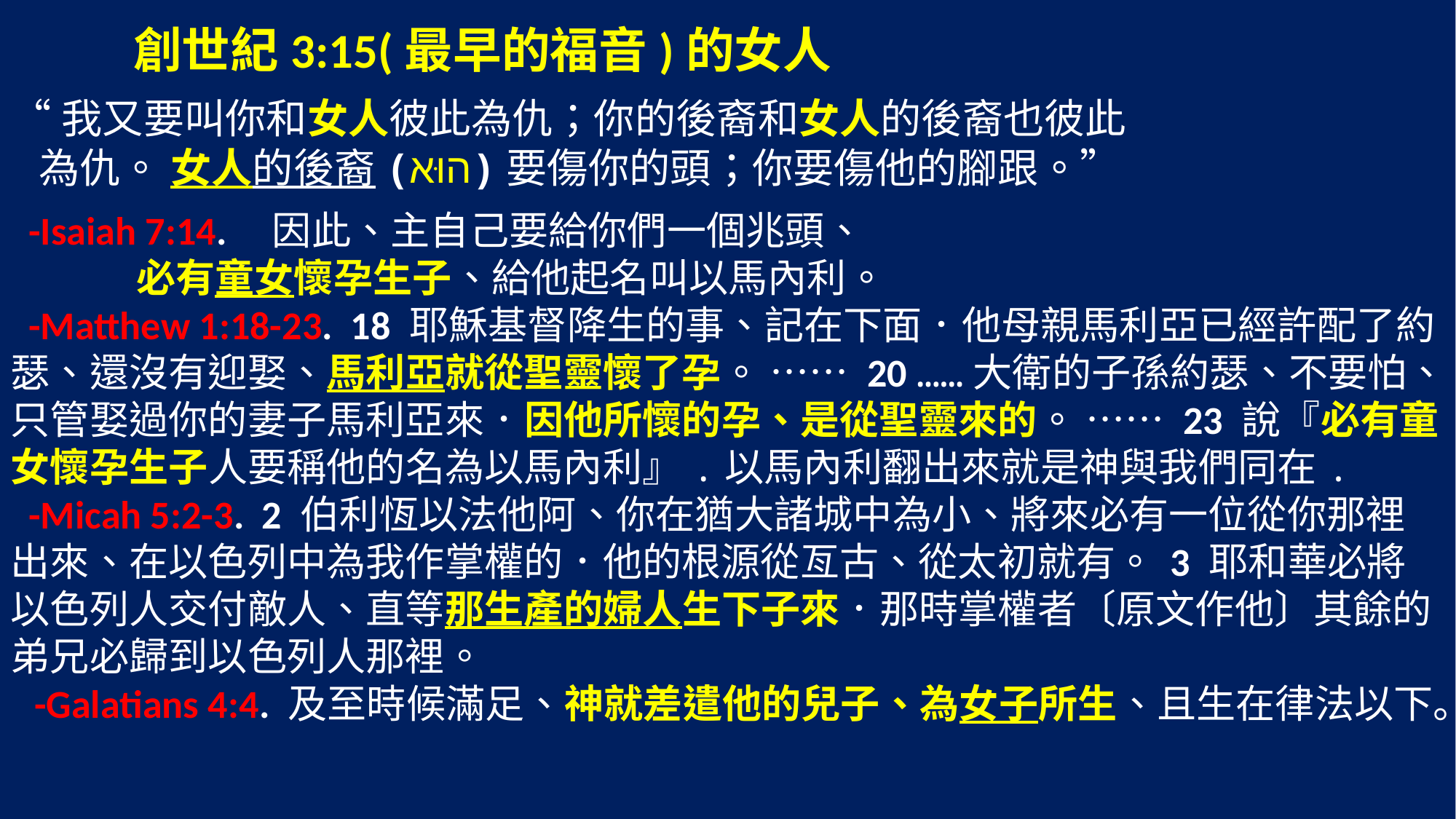

創世紀3:15(最早的福音)的女人

“我又要叫你和女人彼此為仇；你的後裔和女人的後裔也彼此
  為仇。 女人的後裔(‎הוּא)要傷你的頭；你要傷他的腳跟。”

  -Isaiah 7:14.    因此、主自己要給你們一個兆頭、
             必有童女懷孕生子、給他起名叫以馬內利。
  -Matthew 1:18-23.  18 耶穌基督降生的事、記在下面．他母親馬利亞已經許配了約瑟、還沒有迎娶、馬利亞就從聖靈懷了孕。 …… 20 ……大衛的子孫約瑟、不要怕、只管娶過你的妻子馬利亞來．因他所懷的孕、是從聖靈來的。 …… 23 說『必有童女懷孕生子人要稱他的名為以馬內利』.以馬內利翻出來就是神與我們同在.
  -Micah 5:2-3.  2 伯利恆以法他阿、你在猶大諸城中為小、將來必有一位從你那裡出來、在以色列中為我作掌權的．他的根源從亙古、從太初就有。 3 耶和華必將以色列人交付敵人、直等那生產的婦人生下子來．那時掌權者〔原文作他〕其餘的弟兄必歸到以色列人那裡。
 -Galatians 4:4. 及至時候滿足、神就差遣他的兒子、為女子所生、且生在律法以下。

             聖經中 ‘人的種子’的首次出現 <Human Seed = Offspring>

1）希伯來語中的 ‘種子’  <Seed> in Hebrew זֶרַע  (zera)
                  (about 230 times in the Hebrew Old Testament)
     a) seed of crops (作物的) 種子
     b) offspring, descendant(s) (of men & animals) (人或動物的) 後代，後裔，子孫

-Genesis 1:11 神說、地要發生青草、和結種子的菜蔬、並結果子的樹木、各從其類、果子都包著核．事就這樣成了。

2）希臘語中的 ‘種子’  <Seed> in Greek  σπέρμα (sperma)

               聖經中 ‘人的種子’的首次出現 <Human Seed = Offspring>

1）希伯來語中的 ‘種子’  <Seed> in Hebrew זֶרַע  (zera)
                  (about 230 times in the Hebrew Old Testament)
     a) seed of crops (作物的) 種子
     b) offspring, descendant(s) (of men & animals) (人或動物的) 後代，後裔，子孫

-Genesis 1:11 神說、地要發生青草、和結種子的菜蔬、並結果子的樹木、各從其類、果子都包著核．事就這樣成了。 (聖經中 ‘人的種子’的首次出現

2）希臘語中的 ‘種子’  <Seed> in Greek  σπέρμα (sperma)
                   (43 times in the Greek New Testament / the same meanings as in Hebrew)
	*The English ‘sperm’ (精子) is derived from the Greek σπέρμα (sperma).

-Matthew 13:24 耶穌又設個比喻對他們說、天國好像人撒好種在田裡．